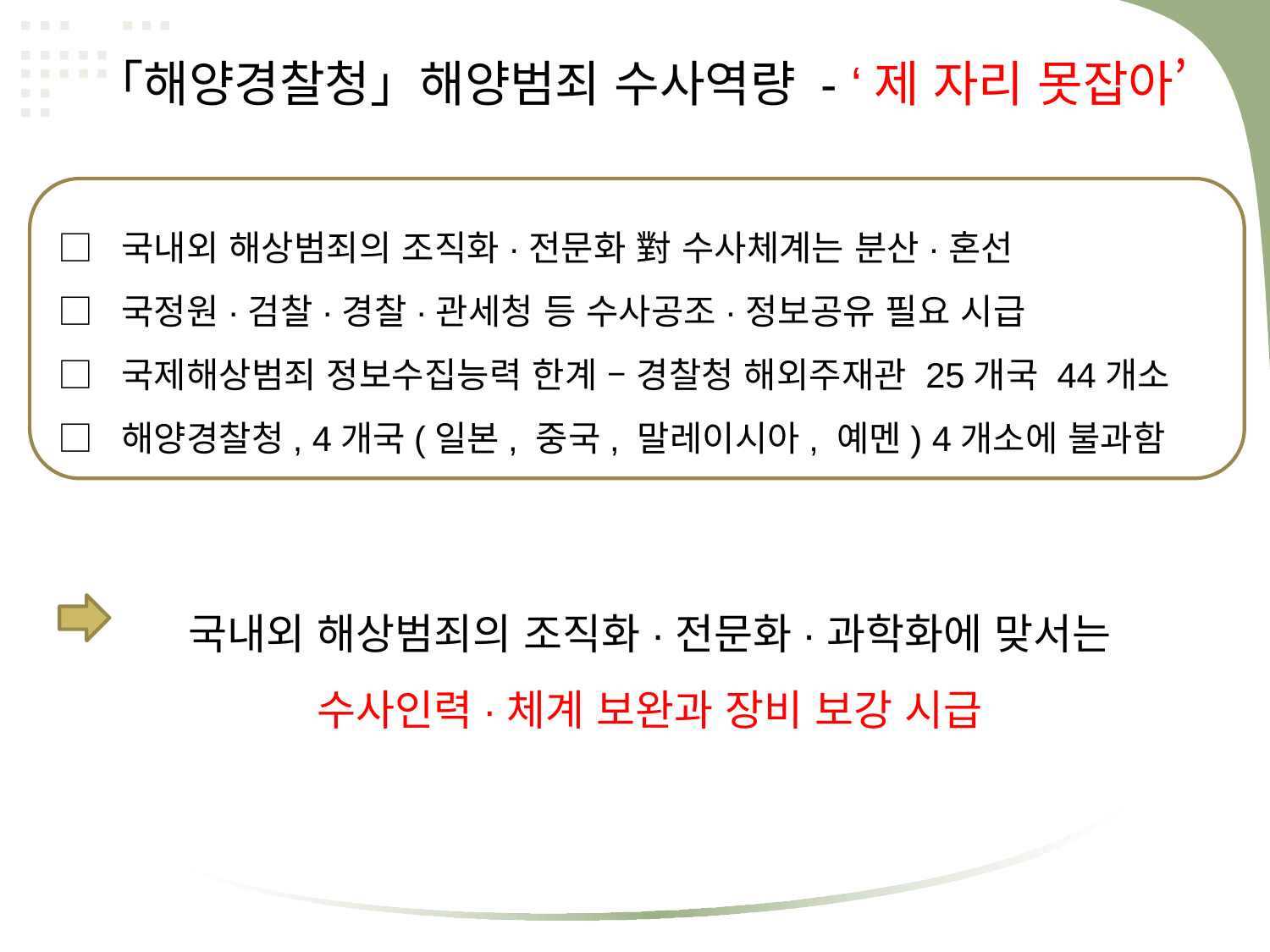

「해양경찰청」해양범죄 수사역량 - ‘제 자리 못잡아’

□  국내외 해상범죄의 조직화·전문화 對 수사체계는 분산·혼선
□  국정원·검찰·경찰·관세청 등 수사공조·정보공유 필요 시급
□  국제해상범죄 정보수집능력 한계 – 경찰청 해외주재관 25개국 44개소
□  해양경찰청, 4개국(일본, 중국, 말레이시아, 예멘) 4개소에 불과함
국내외 해상범죄의 조직화·전문화·과학화에 맞서는 수사인력·체계 보완과 장비 보강 시급